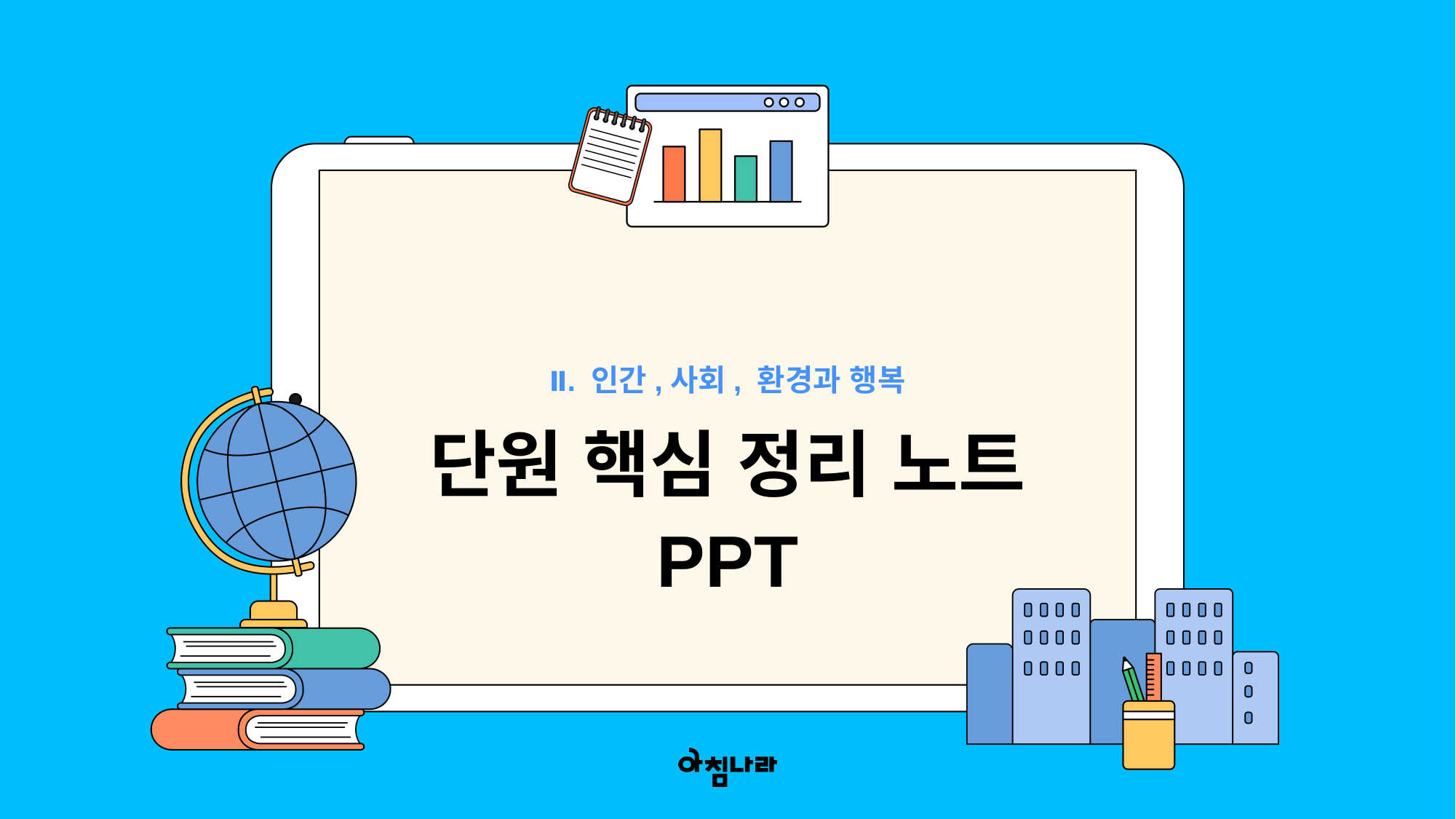

Ⅱ. 인간,사회, 환경과 행복
단원 핵심 정리 노트
PPT